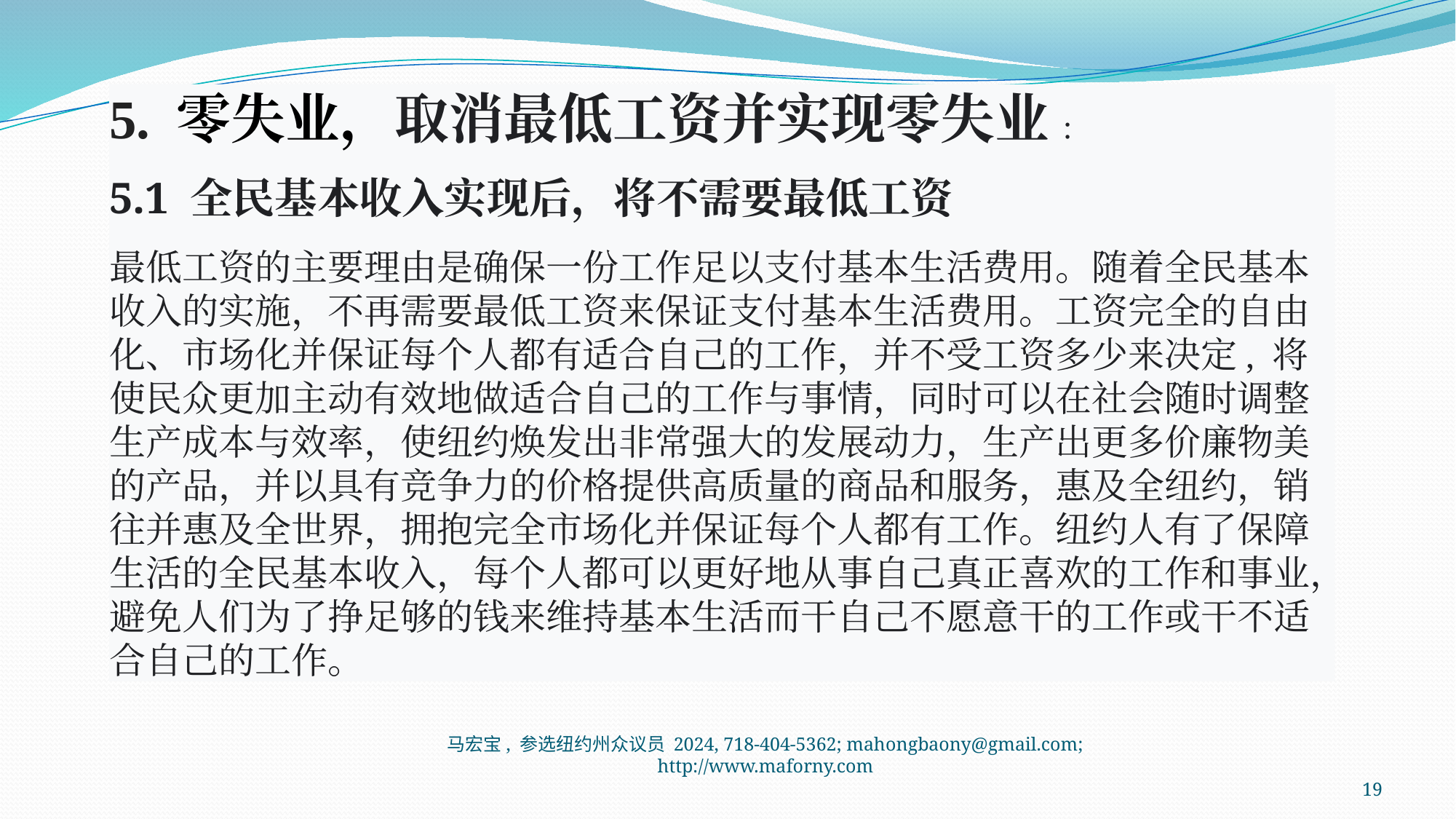

5. 零失业，取消最低工资并实现零失业:

5.1 全民基本收入实现后，将不需要最低工资

最低工资的主要理由是确保一份工作足以支付基本生活费用。随着全民基本收入的实施，不再需要最低工资来保证支付基本生活费用。工资完全的自由化、市场化并保证每个人都有适合自己的工作，并不受工资多少来决定, 将使民众更加主动有效地做适合自己的工作与事情，同时可以在社会随时调整生产成本与效率，使纽约焕发出非常强大的发展动力，生产出更多价廉物美的产品，并以具有竞争力的价格提供高质量的商品和服务，惠及全纽约，销往并惠及全世界，拥抱完全市场化并保证每个人都有工作。纽约人有了保障生活的全民基本收入，每个人都可以更好地从事自己真正喜欢的工作和事业，避免人们为了挣足够的钱来维持基本生活而干自己不愿意干的工作或干不适合自己的工作。
马宏宝, 参选纽约州众议员 2024, 718-404-5362; mahongbaony@gmail.com; http://www.maforny.com
19